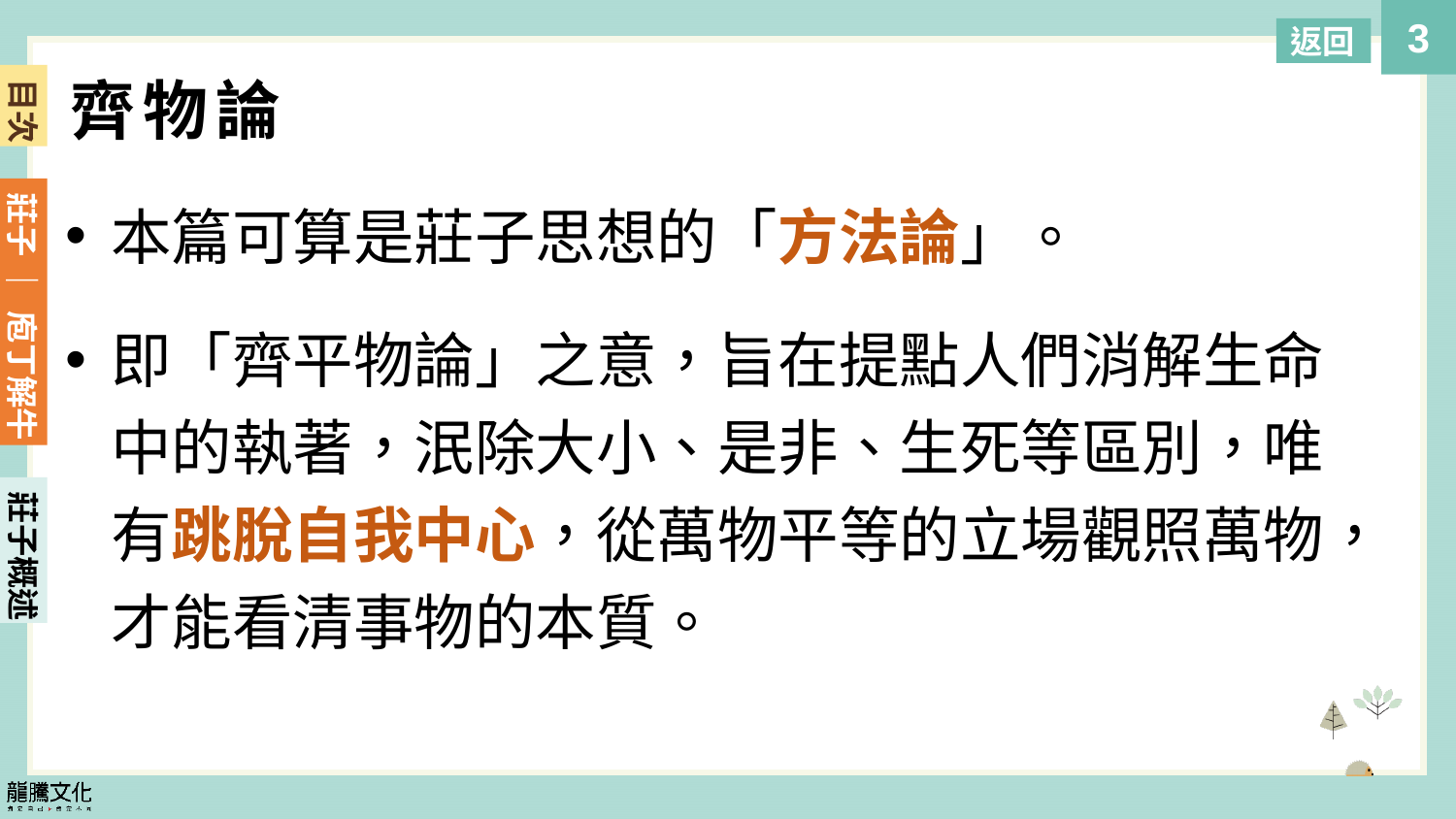

返回
齊物論
本篇可算是莊子思想的「方法論」。
即「齊平物論」之意，旨在提點人們消解生命中的執著，泯除大小、是非、生死等區別，唯有跳脫自我中心，從萬物平等的立場觀照萬物，才能看清事物的本質。
莊子概述